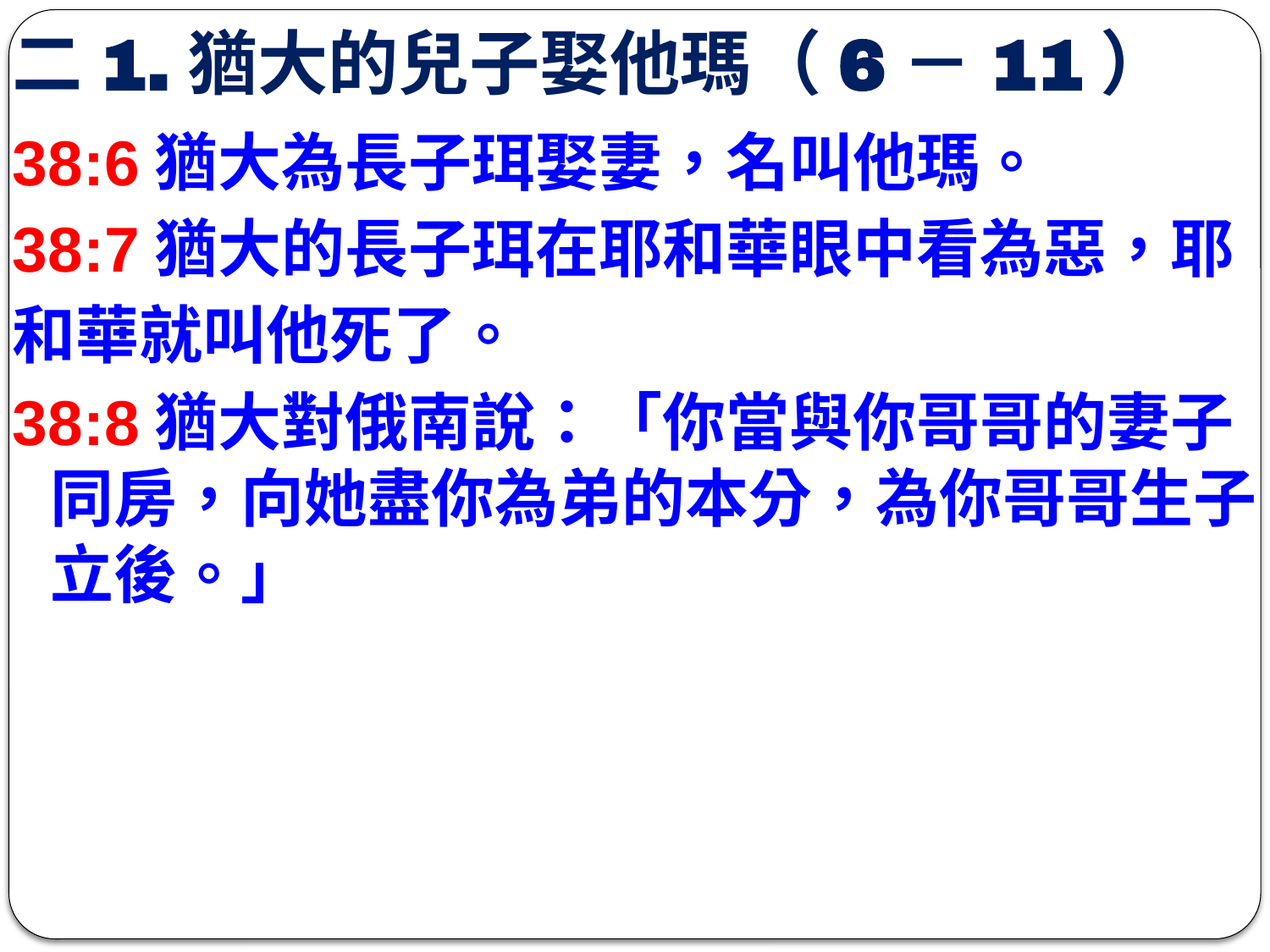

# 二1.猶大的兒子娶他瑪（6－11）
38:6猶大為長子珥娶妻，名叫他瑪。
38:7猶大的長子珥在耶和華眼中看為惡，耶
和華就叫他死了。
38:8猶大對俄南說：「你當與你哥哥的妻子同房，向她盡你為弟的本分，為你哥哥生子立後。」